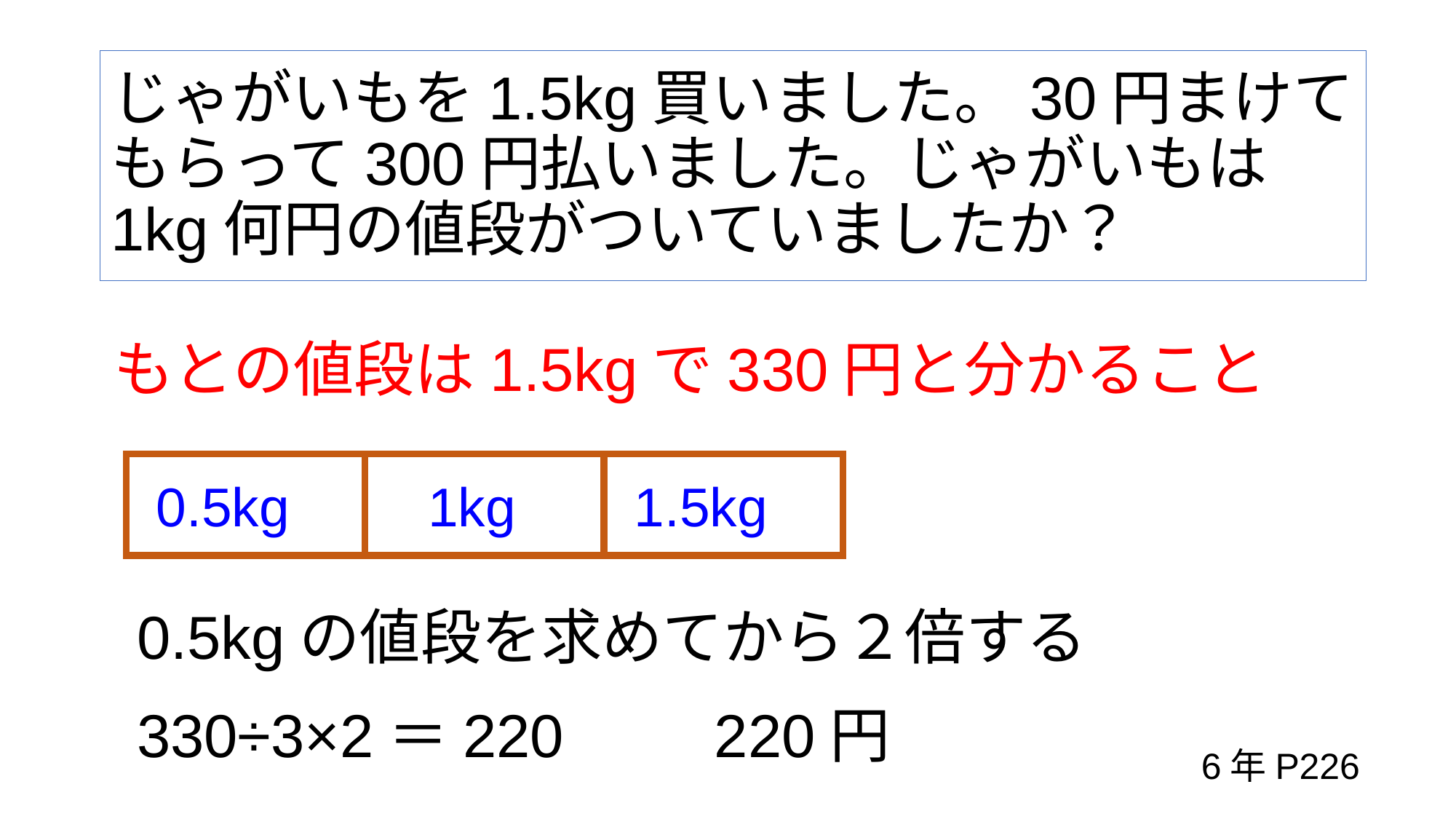

# じゃがいもを1.5kg買いました。30円まけてもらって300円払いました。じゃがいもは　1kg何円の値段がついていましたか？
もとの値段は1.5kgで330円と分かること

0.5kg
1kg
1.5kg
0.5kgの値段を求めてから２倍する
330÷3×2＝220　　220円
6年P226